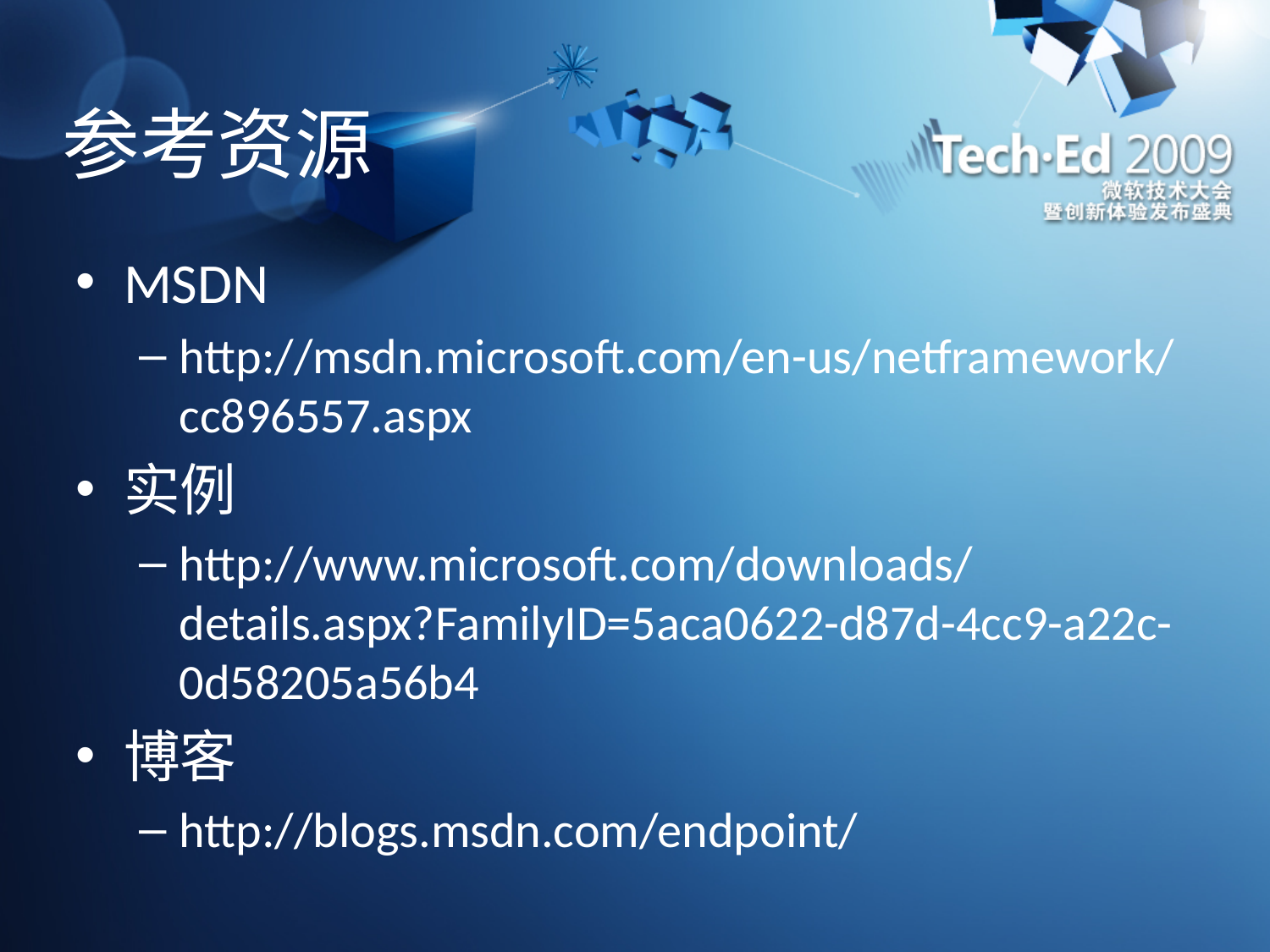

# 参考资源
MSDN
http://msdn.microsoft.com/en-us/netframework/cc896557.aspx
实例
http://www.microsoft.com/downloads/details.aspx?FamilyID=5aca0622-d87d-4cc9-a22c-0d58205a56b4
博客
http://blogs.msdn.com/endpoint/